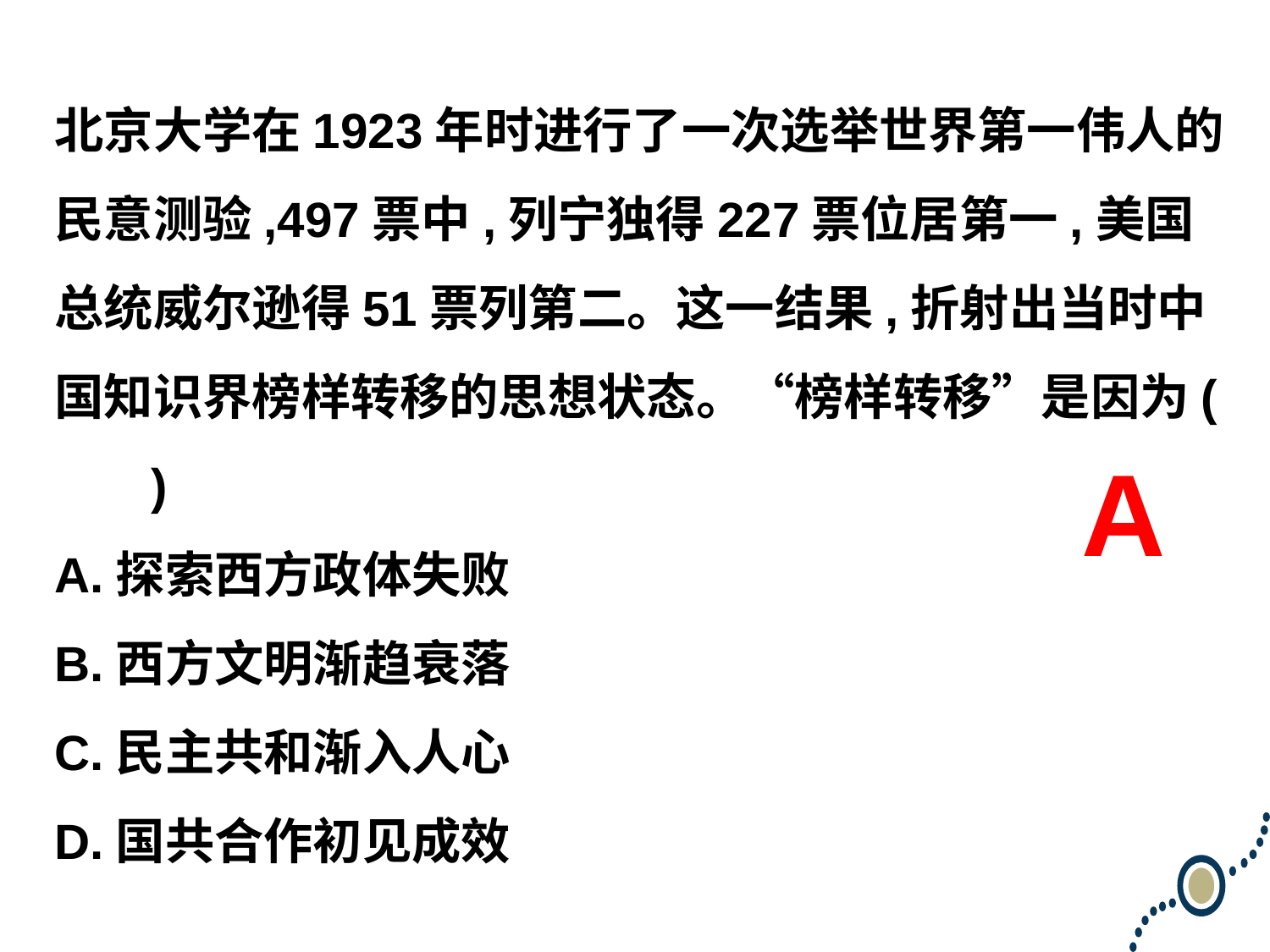

北京大学在1923年时进行了一次选举世界第一伟人的民意测验,497票中,列宁独得227票位居第一,美国总统威尔逊得51票列第二。这一结果,折射出当时中国知识界榜样转移的思想状态。“榜样转移”是因为(        )
A.探索西方政体失败
B.西方文明渐趋衰落
C.民主共和渐入人心
D.国共合作初见成效
A